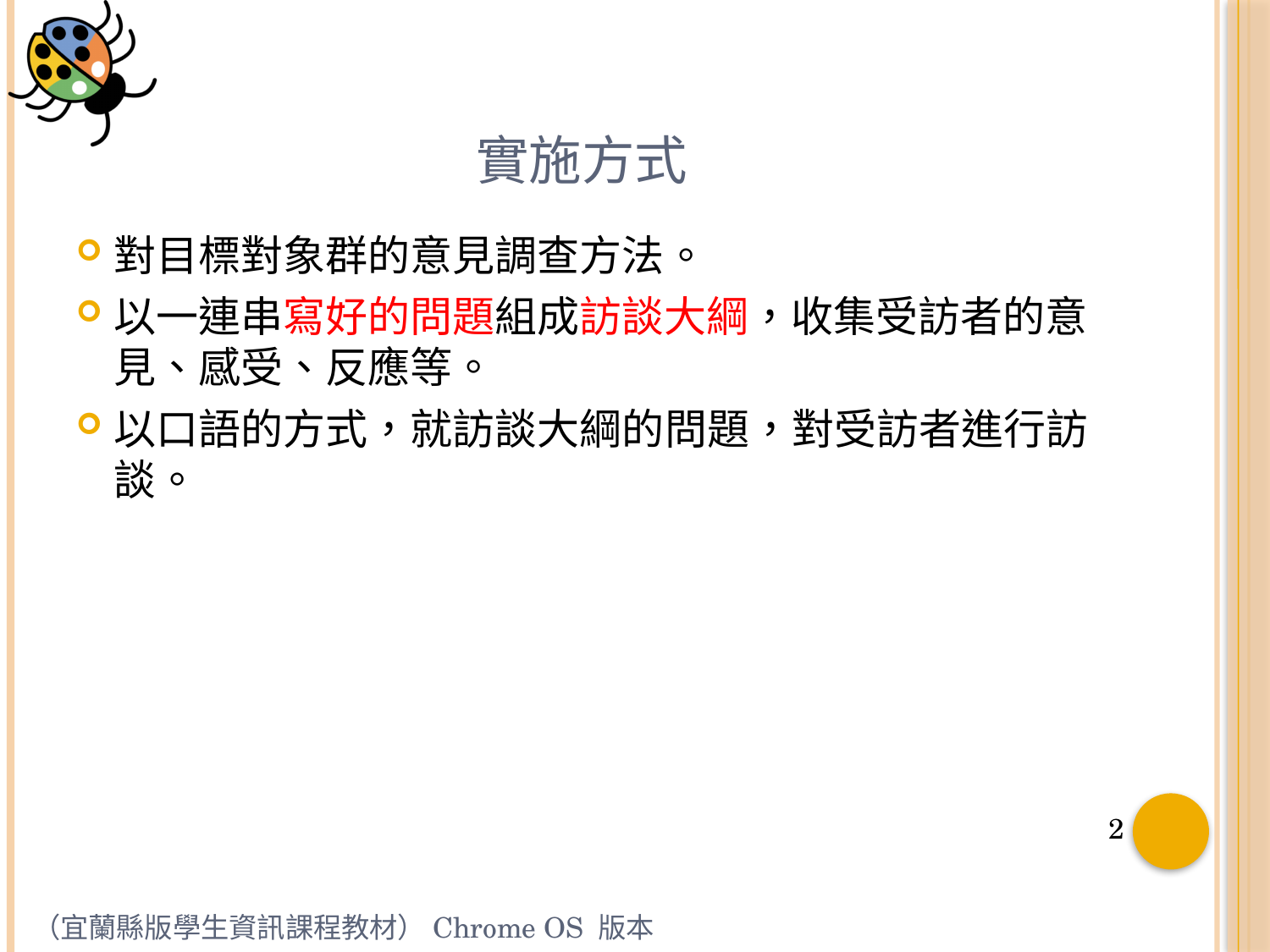

# 實施方式
對目標對象群的意見調查方法。
以一連串寫好的問題組成訪談大綱，收集受訪者的意見、感受、反應等。
以口語的方式，就訪談大綱的問題，對受訪者進行訪談。

（宜蘭縣版學生資訊課程教材）Chrome OS 版本